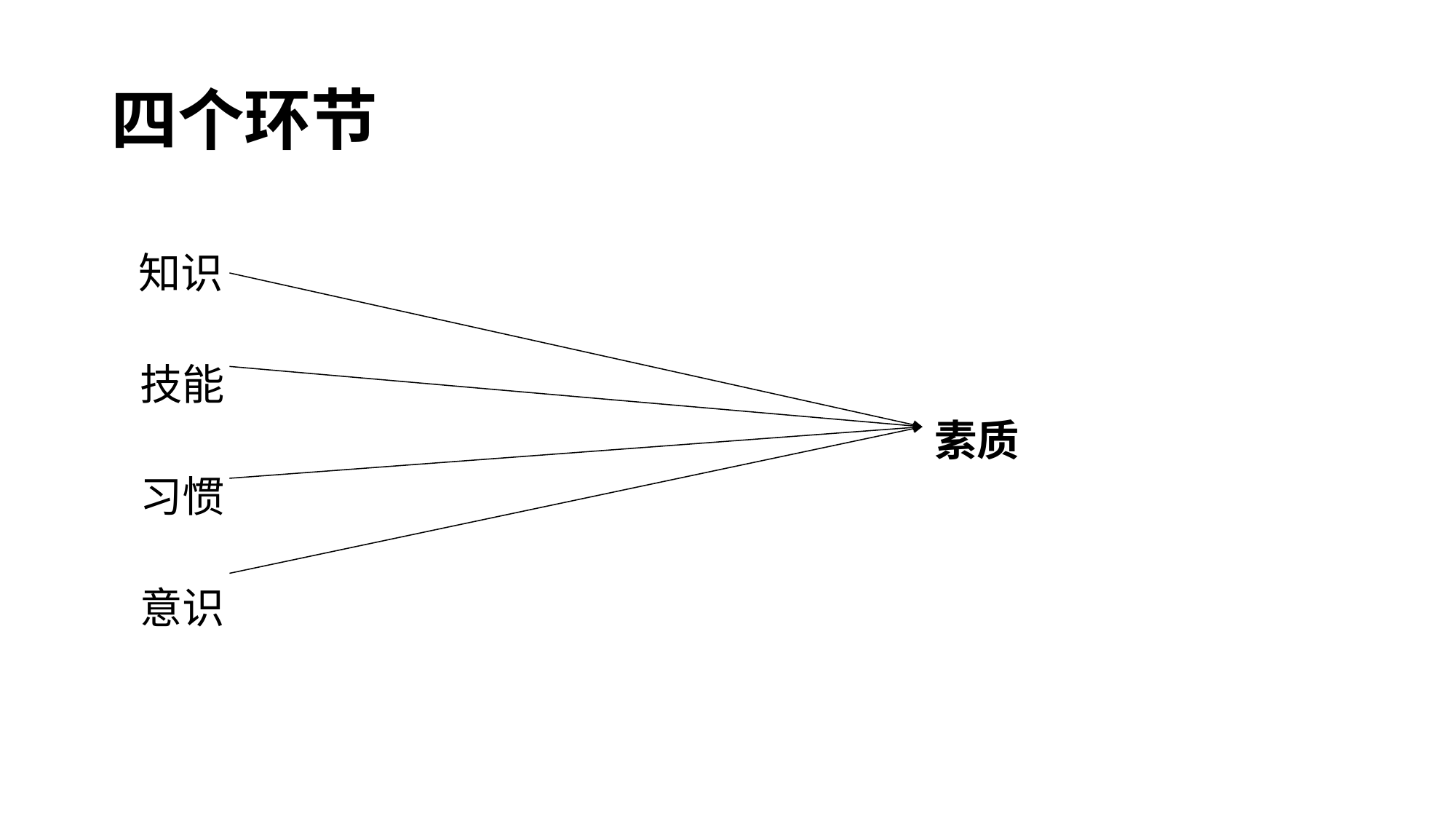

# 四个环节

   知识

  技能
                                                                                      素质
  习惯

  意识